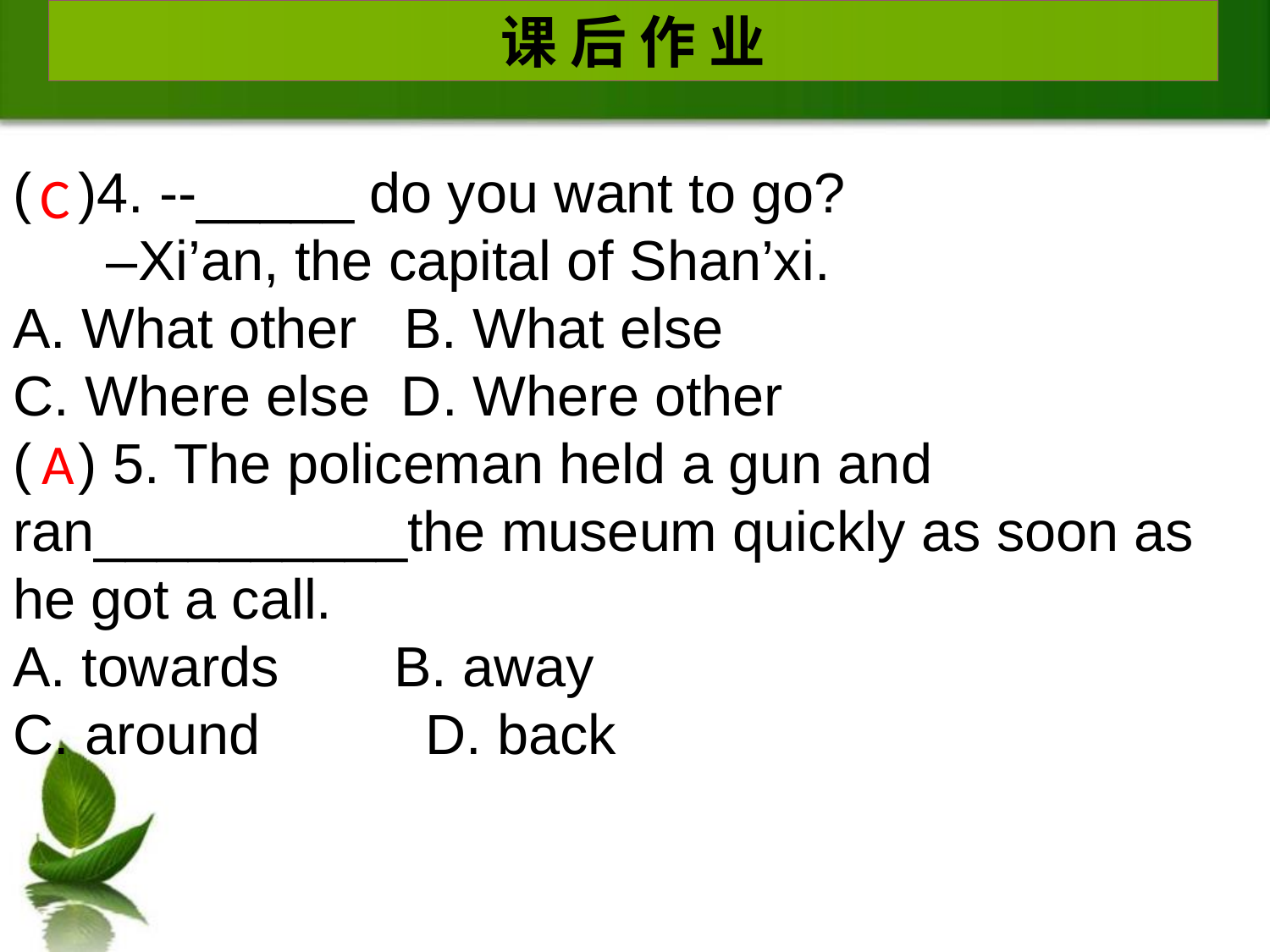

课 后 作 业
(   )4. --_____ do you want to go?
      –Xi’an, the capital of Shan’xi.
A. What other   B. What else
C. Where else  D. Where other
(   ) 5. The policeman held a gun and ran__________the museum quickly as soon as he got a call.
A. towards 	B. away
C. around  	  D. back
C
A